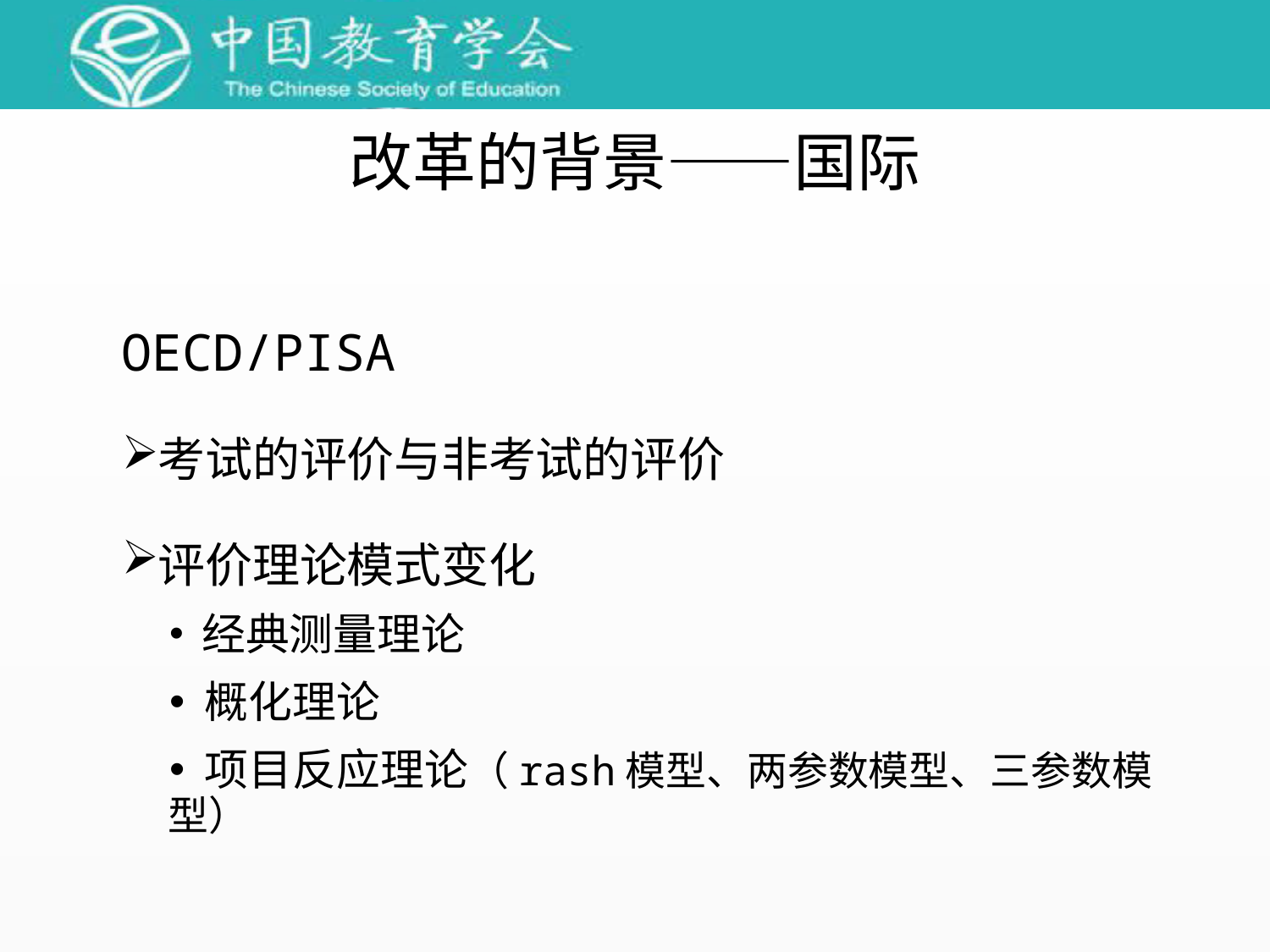

改革的背景——国际

OECD/PISA
考试的评价与非考试的评价
评价理论模式变化
 经典测量理论
 概化理论
 项目反应理论（rash模型、两参数模型、三参数模型）